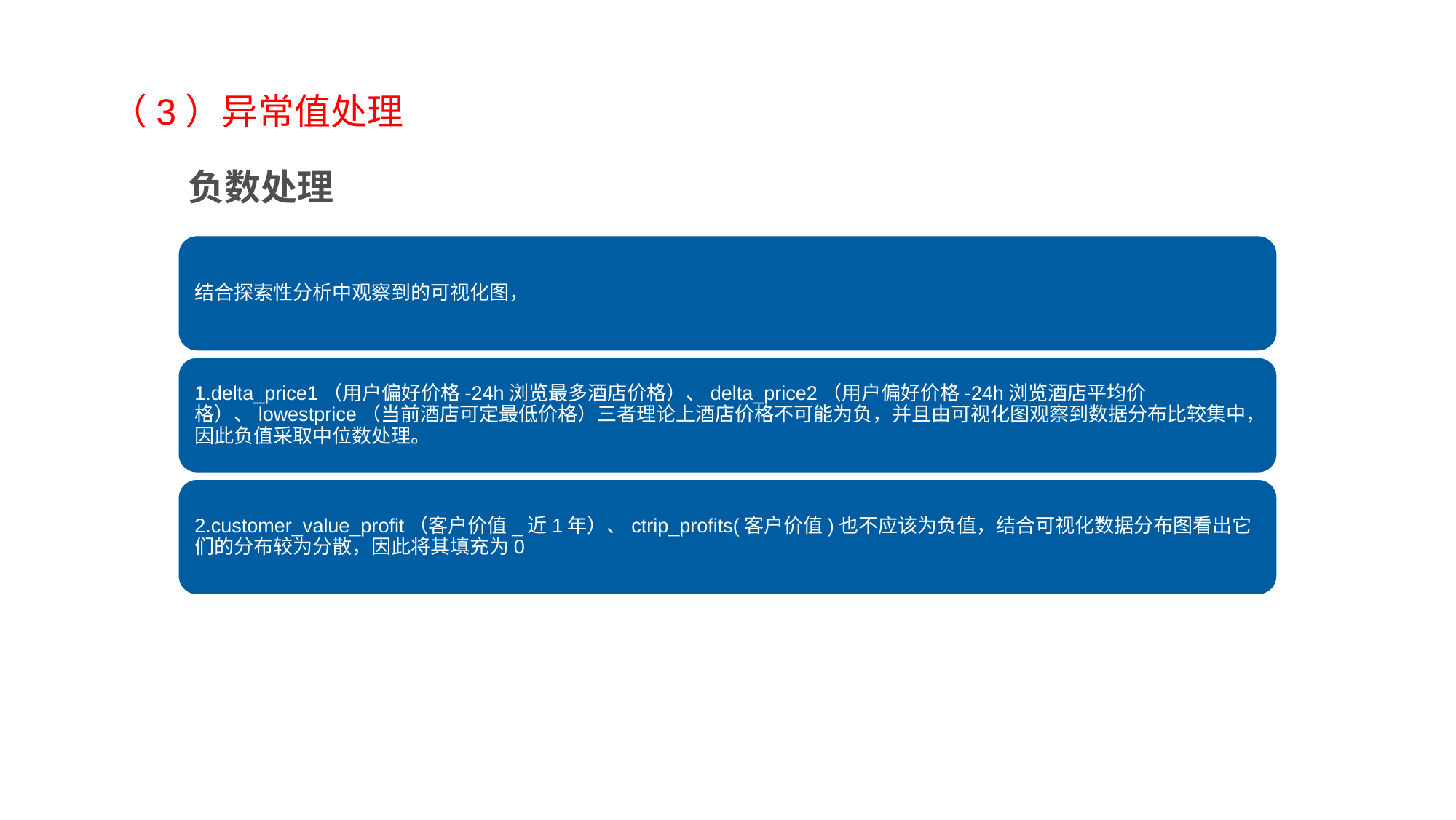

（3）异常值处理
负数处理
结合探索性分析中观察到的可视化图，
1.delta_price1（用户偏好价格-24h浏览最多酒店价格）、delta_price2（用户偏好价格-24h浏览酒店平均价格）、lowestprice（当前酒店可定最低价格）三者理论上酒店价格不可能为负，并且由可视化图观察到数据分布比较集中，因此负值采取中位数处理。
2.customer_value_profit（客户价值_近1年）、ctrip_profits(客户价值)也不应该为负值，结合可视化数据分布图看出它们的分布较为分散，因此将其填充为0